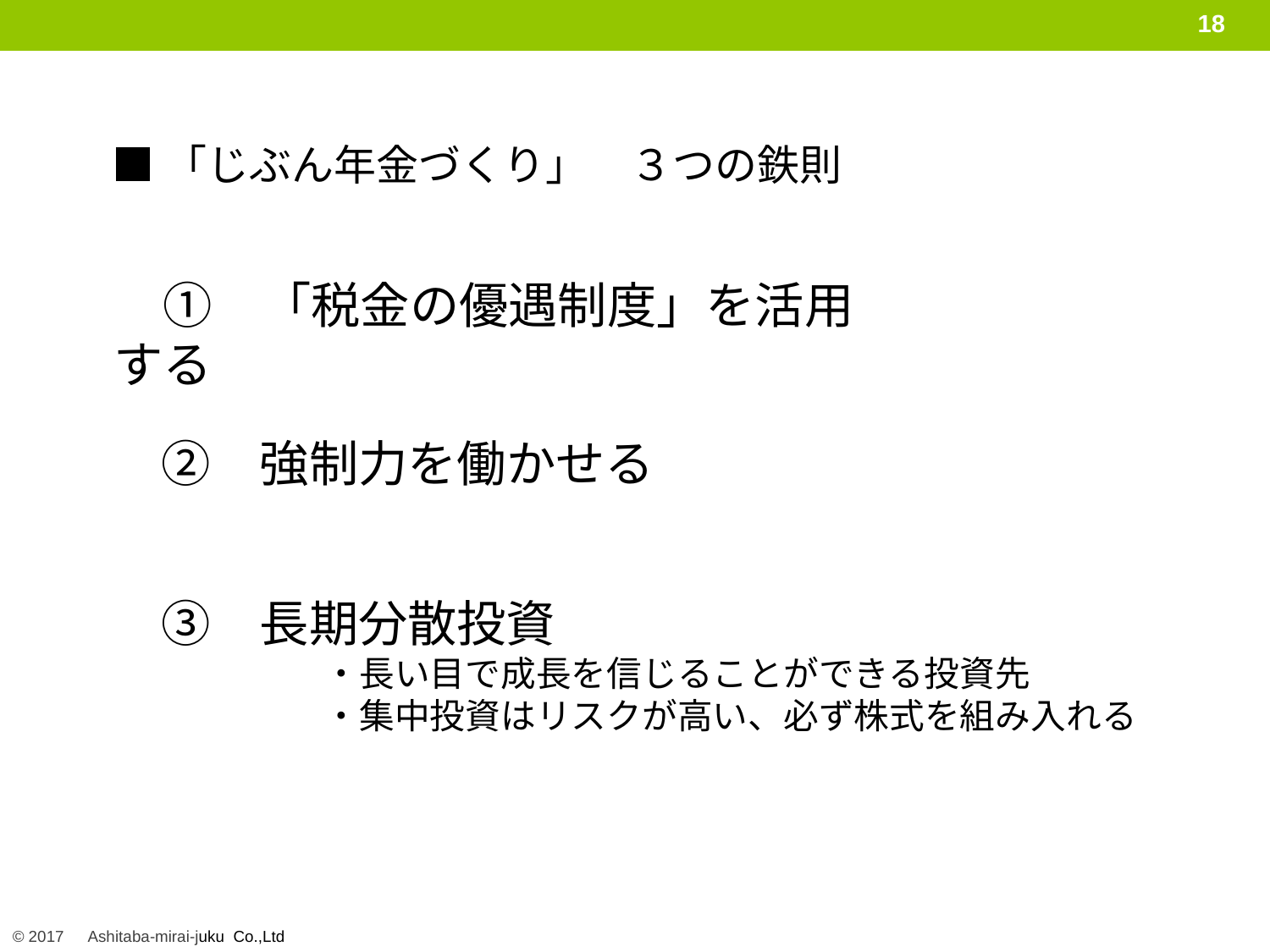

18
■「じぶん年金づくり」　３つの鉄則
　①　「税金の優遇制度」を活用する
　②　強制力を働かせる
　③　長期分散投資
　　　　　　・長い目で成長を信じることができる投資先
　　　　　　・集中投資はリスクが高い、必ず株式を組み入れる
© 2017　Ashitaba-mirai-juku  Co.,Ltd